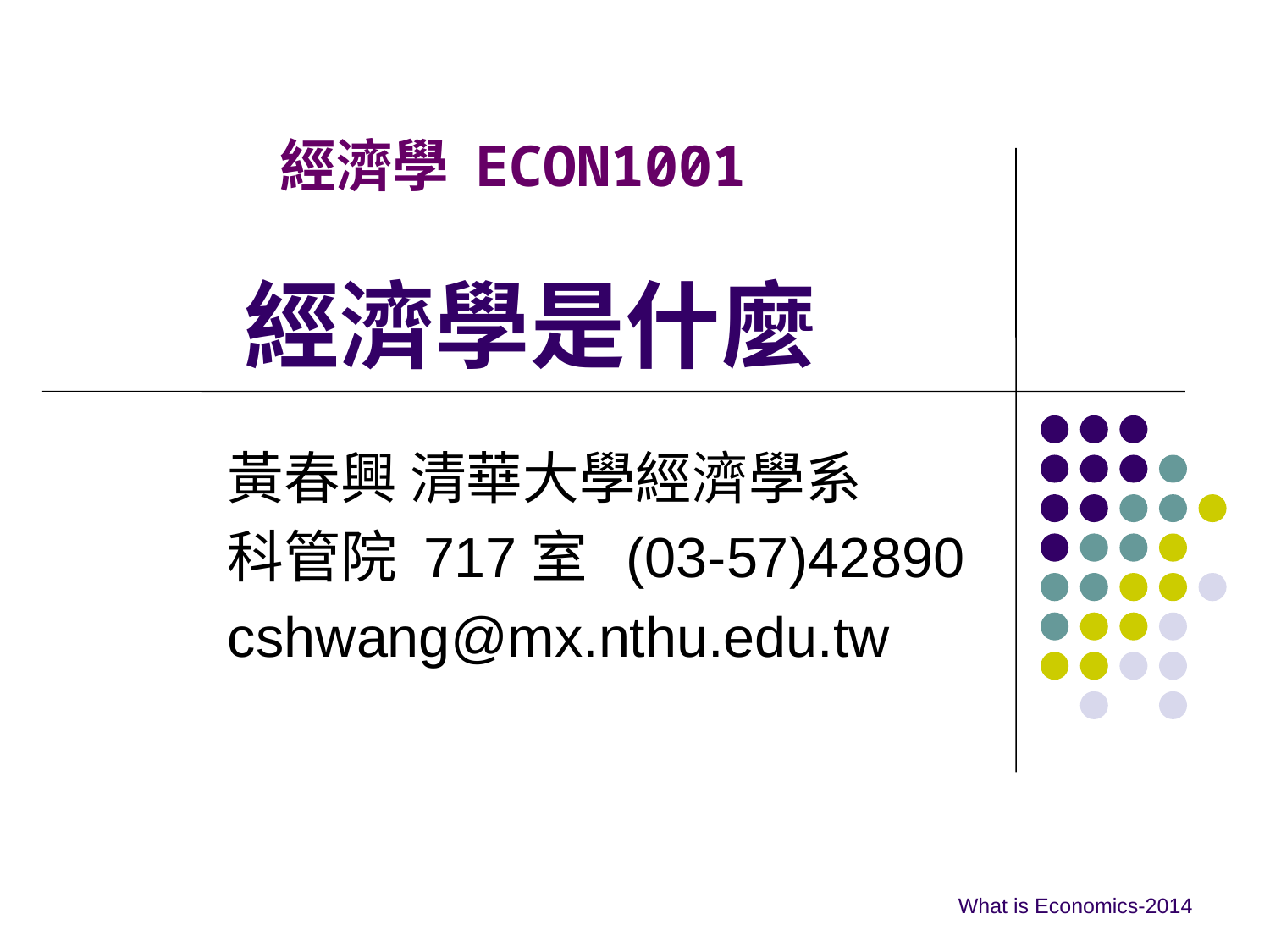

# 經濟學 ECON1001 經濟學是什麼
黃春興 清華大學經濟學系
科管院 717室  (03-57)42890
cshwang@mx.nthu.edu.tw
What is Economics-2014